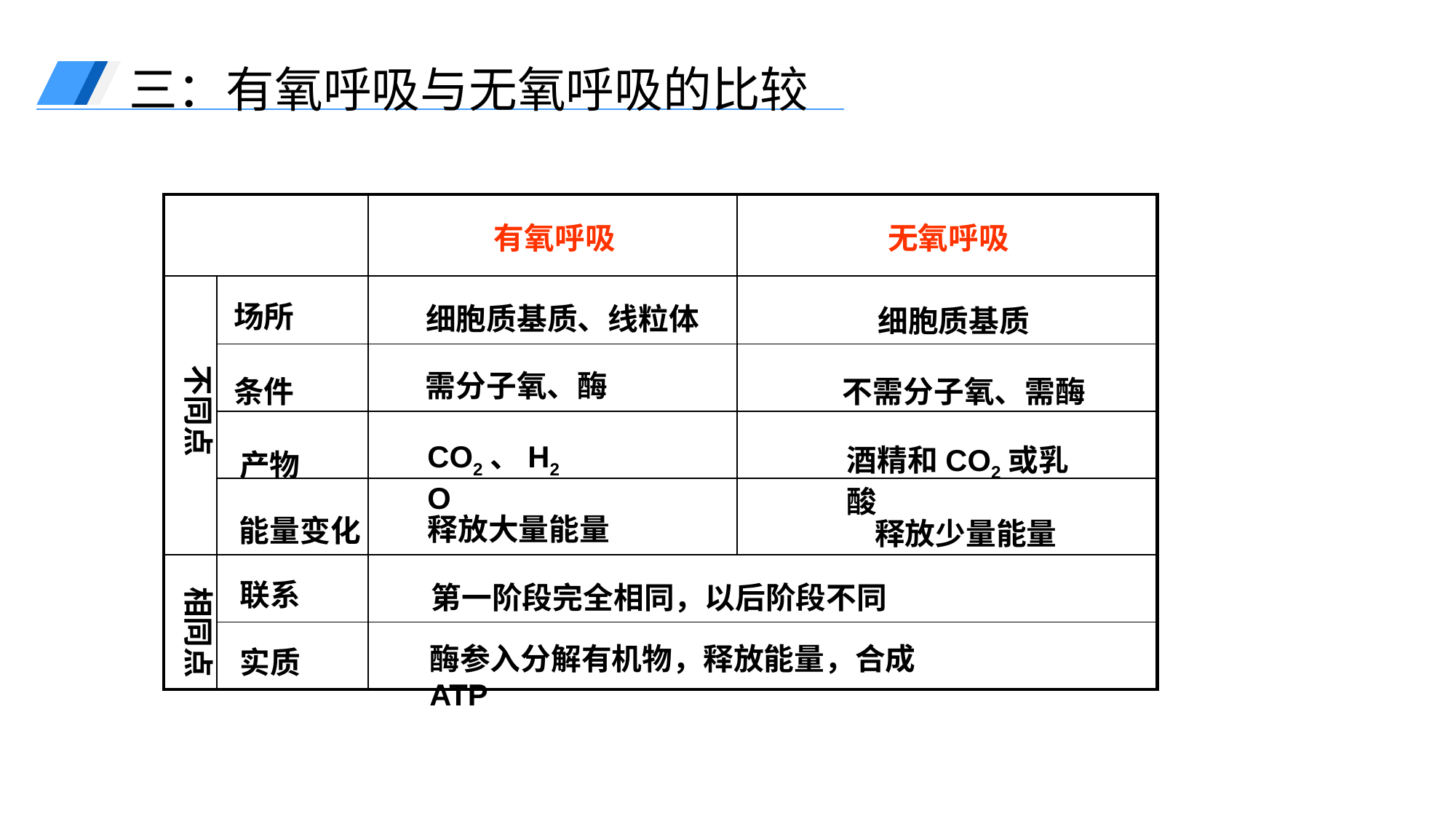

三：有氧呼吸与无氧呼吸的比较

|  |  |  |  |
| --- | --- | --- | --- |
|  |  |  |  |
|  |  |  |  |
|  |  |  |  |
|  |  |  |  |
|  |  |  |  |
|  |  |  |  |
有氧呼吸
无氧呼吸
场所
细胞质基质、线粒体
细胞质基质

不同点
需分子氧、酶
条件
不需分子氧、需酶
CO2、H2O
酒精和CO2或乳酸
产物
释放大量能量
能量变化
释放少量能量
联系
第一阶段完全相同，以后阶段不同
相同点
酶参入分解有机物，释放能量，合成ATP
实质